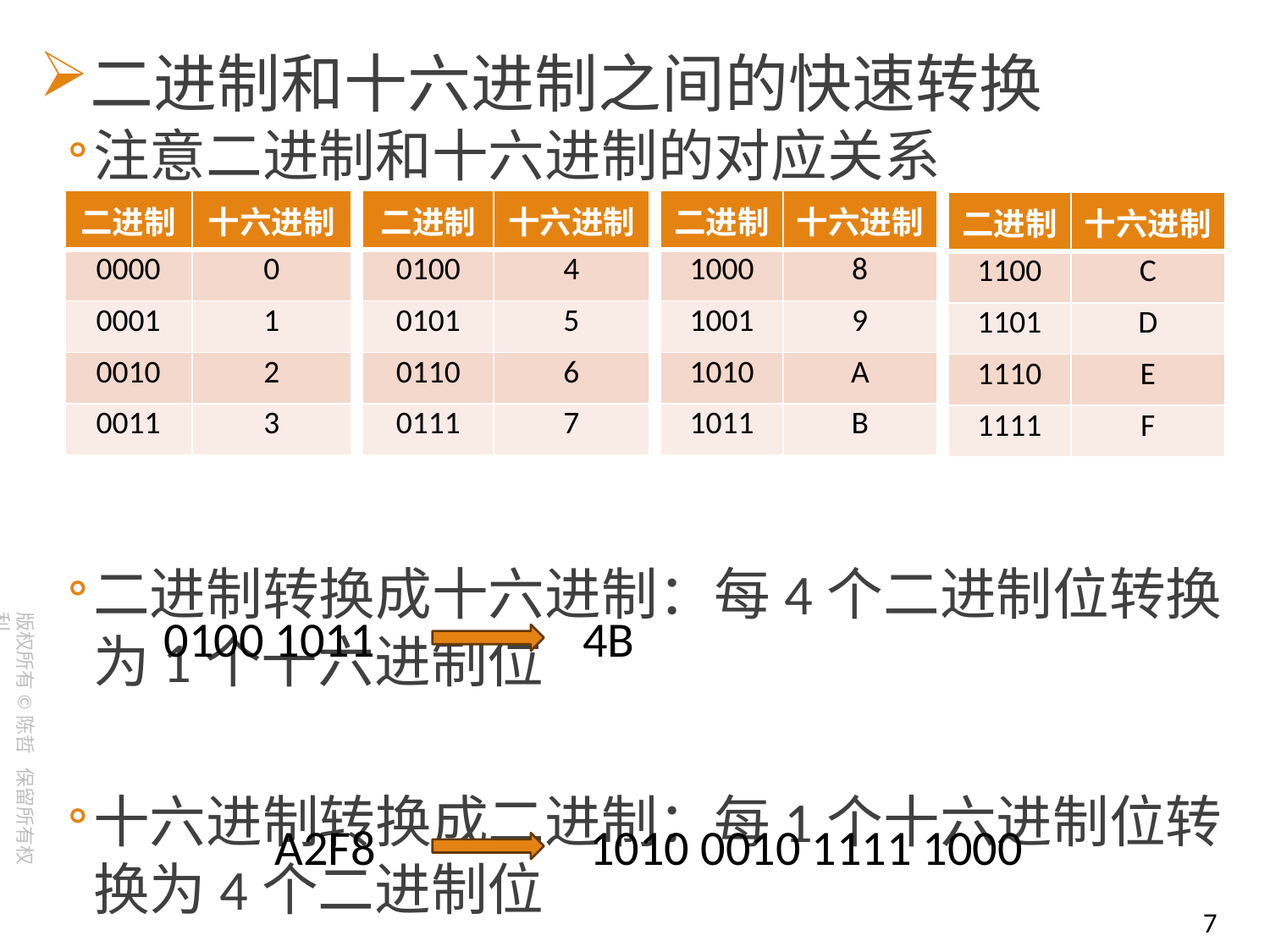

二进制和十六进制之间的快速转换
注意二进制和十六进制的对应关系

二进制转换成十六进制：每4个二进制位转换为1个十六进制位

十六进制转换成二进制：每1个十六进制位转换为4个二进制位
| 二进制 | 十六进制 |
| --- | --- |
| 0000 | 0 |
| 0001 | 1 |
| 0010 | 2 |
| 0011 | 3 |
| 二进制 | 十六进制 |
| --- | --- |
| 0100 | 4 |
| 0101 | 5 |
| 0110 | 6 |
| 0111 | 7 |
| 二进制 | 十六进制 |
| --- | --- |
| 1000 | 8 |
| 1001 | 9 |
| 1010 | A |
| 1011 | B |
| 二进制 | 十六进制 |
| --- | --- |
| 1100 | C |
| 1101 | D |
| 1110 | E |
| 1111 | F |
0100 1011
4B

A2F8
1010 0010 1111 1000

7